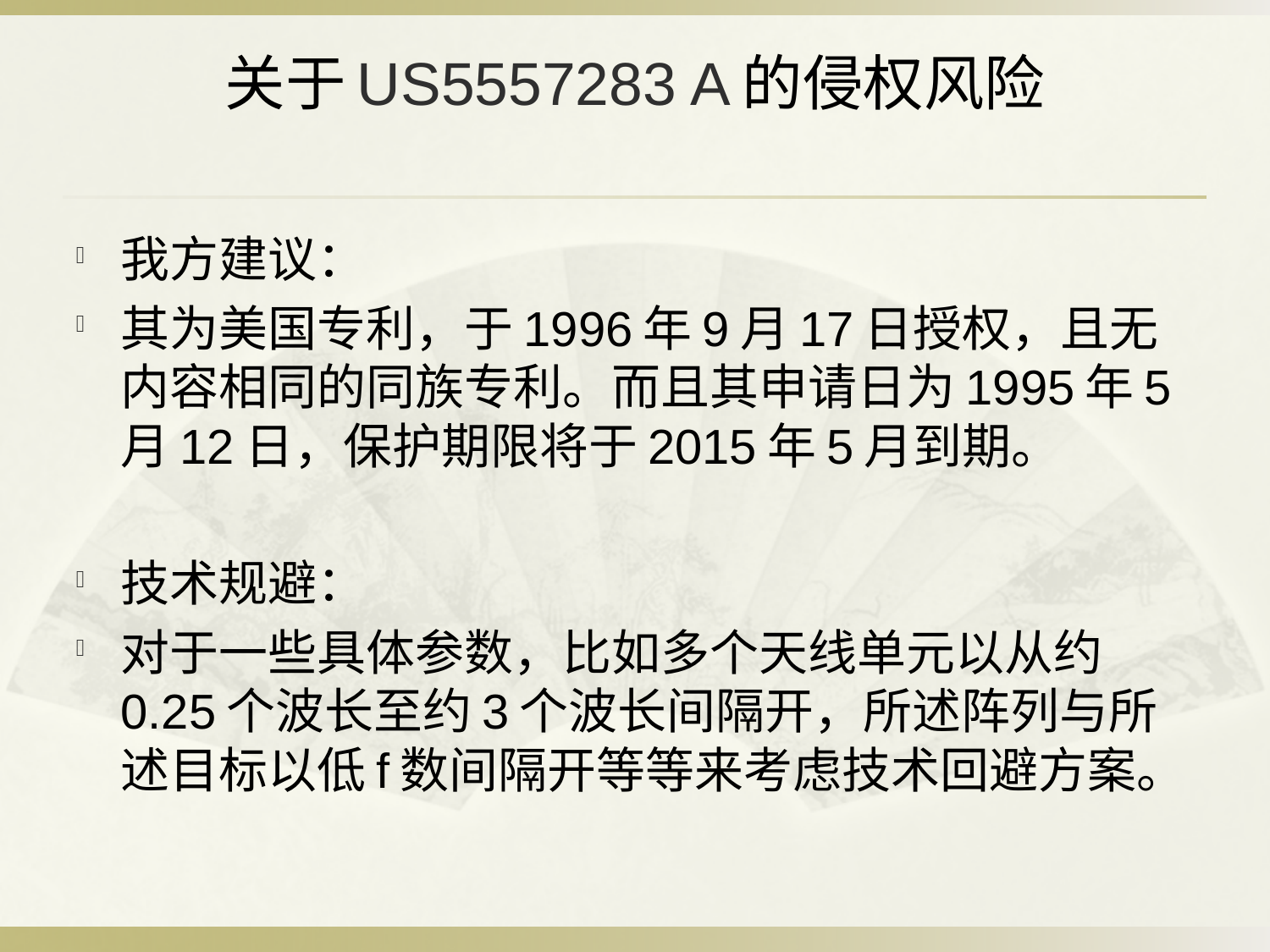

# 关于US5557283 A的侵权风险
我方建议：
其为美国专利，于1996年9月17日授权，且无内容相同的同族专利。而且其申请日为1995年5月12日，保护期限将于2015年5月到期。

技术规避：
对于一些具体参数，比如多个天线单元以从约0.25个波长至约3个波长间隔开，所述阵列与所述目标以低f数间隔开等等来考虑技术回避方案。